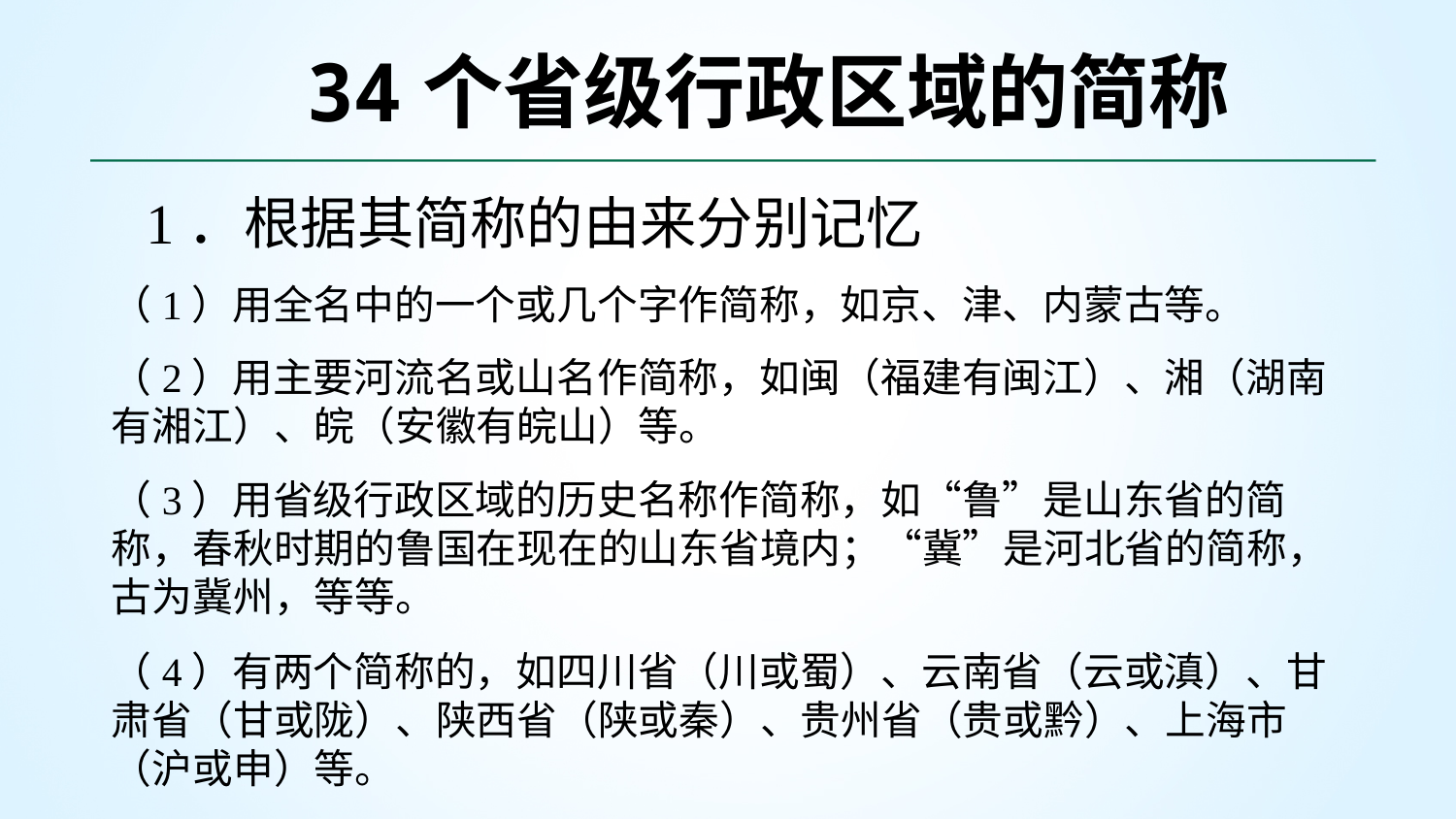

34个省级行政区域的简称
1．根据其简称的由来分别记忆
（1）用全名中的一个或几个字作简称，如京、津、内蒙古等。
（2）用主要河流名或山名作简称，如闽（福建有闽江）、湘（湖南有湘江）、皖（安徽有皖山）等。
（3）用省级行政区域的历史名称作简称，如“鲁”是山东省的简称，春秋时期的鲁国在现在的山东省境内；“冀”是河北省的简称，古为冀州，等等。
（4）有两个简称的，如四川省（川或蜀）、云南省（云或滇）、甘肃省（甘或陇）、陕西省（陕或秦）、贵州省（贵或黔）、上海市（沪或申）等。